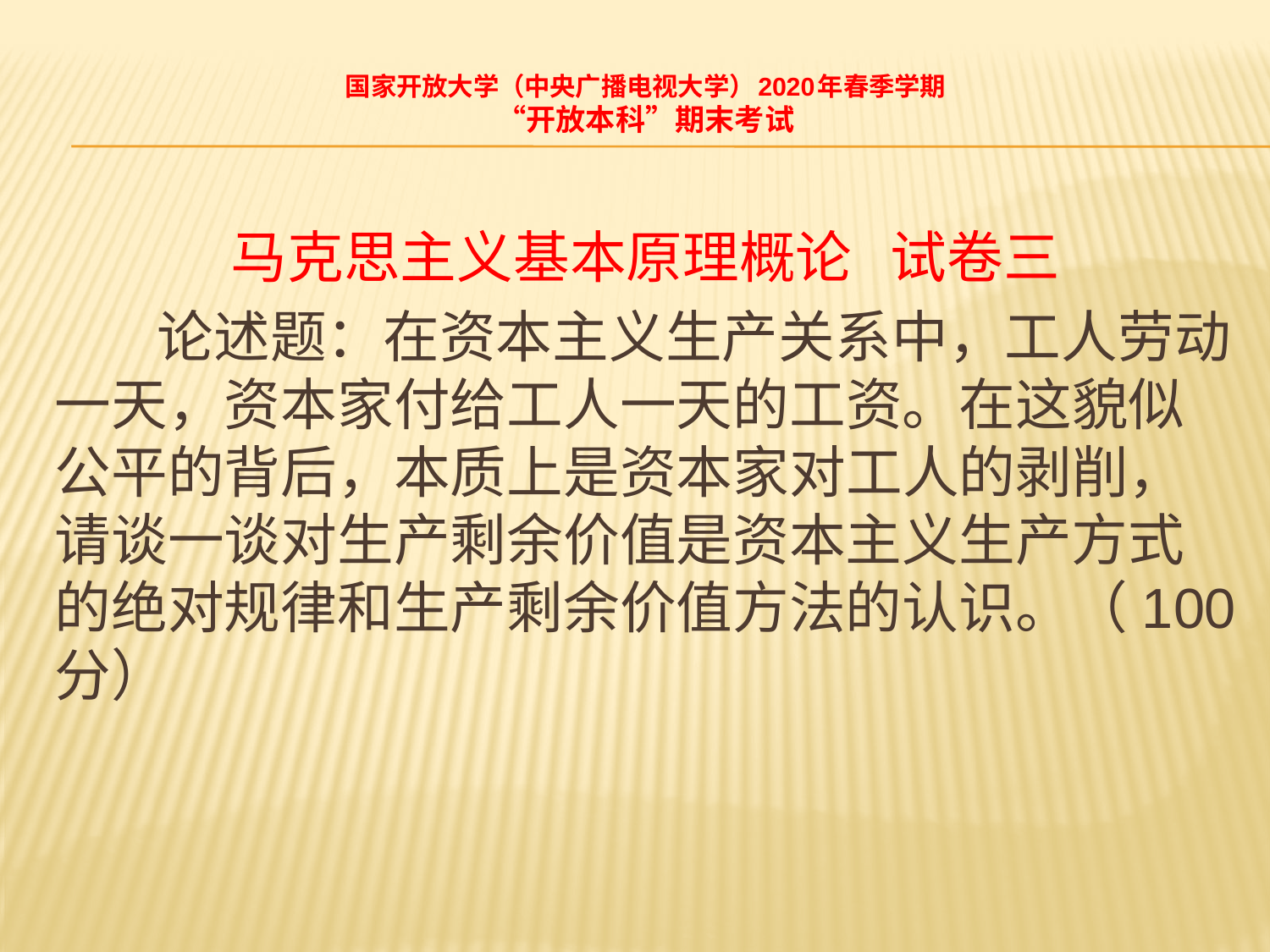

# 国家开放大学（中央广播电视大学）2020年春季学期 “开放本科”期末考试
马克思主义基本原理概论   试卷三
       论述题：在资本主义生产关系中，工人劳动一天，资本家付给工人一天的工资。在这貌似公平的背后，本质上是资本家对工人的剥削，请谈一谈对生产剩余价值是资本主义生产方式的绝对规律和生产剩余价值方法的认识。（100分）